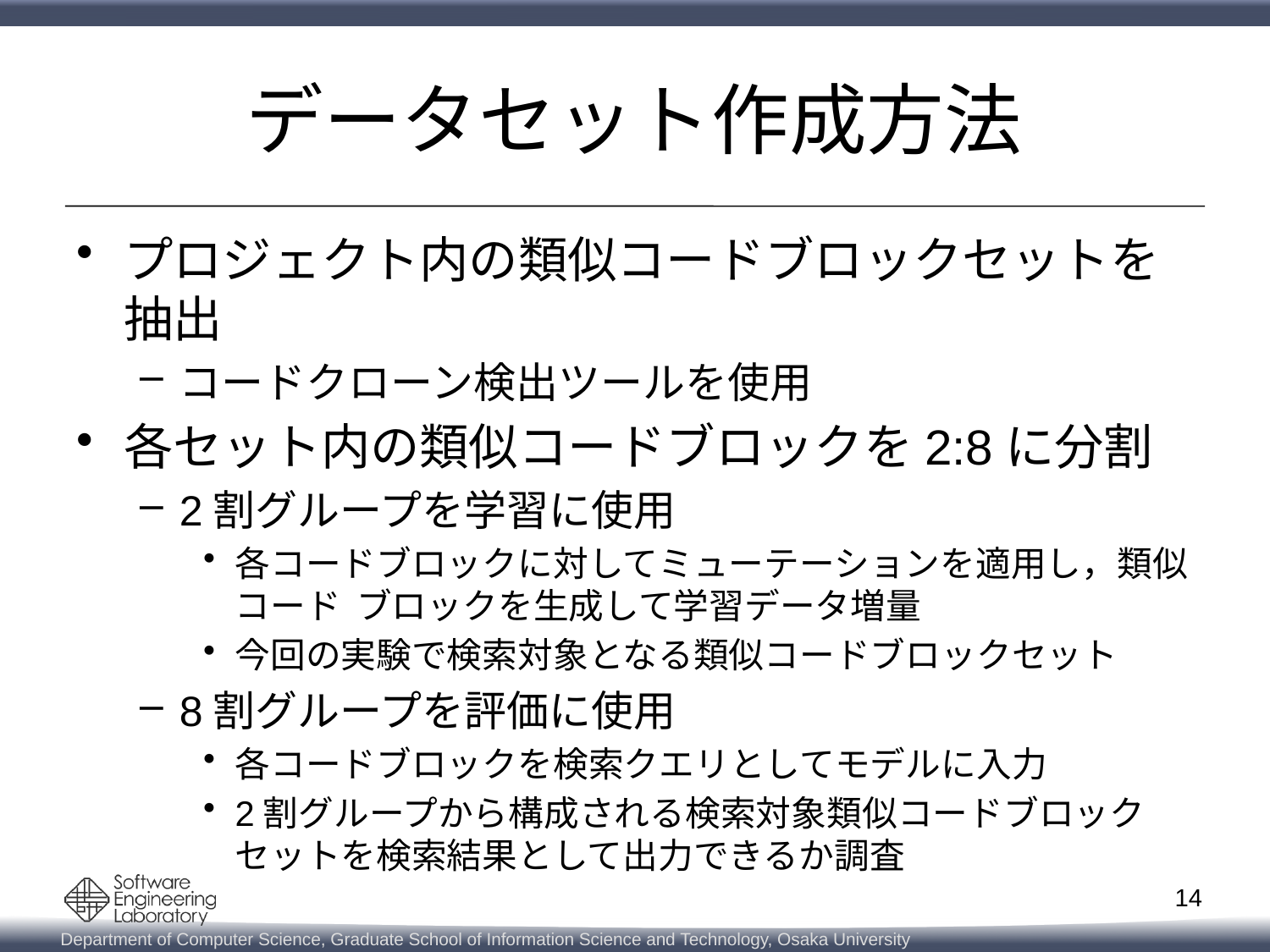

# データセット作成方法
プロジェクト内の類似コードブロックセットを抽出
コードクローン検出ツールを使用
各セット内の類似コードブロックを2:8に分割
2割グループを学習に使用
各コードブロックに対してミューテーションを適用し，類似コード  ブロックを生成して学習データ増量
今回の実験で検索対象となる類似コードブロックセット
8割グループを評価に使用
各コードブロックを検索クエリとしてモデルに入力
2割グループから構成される検索対象類似コードブロックセットを検索結果として出力できるか調査
14